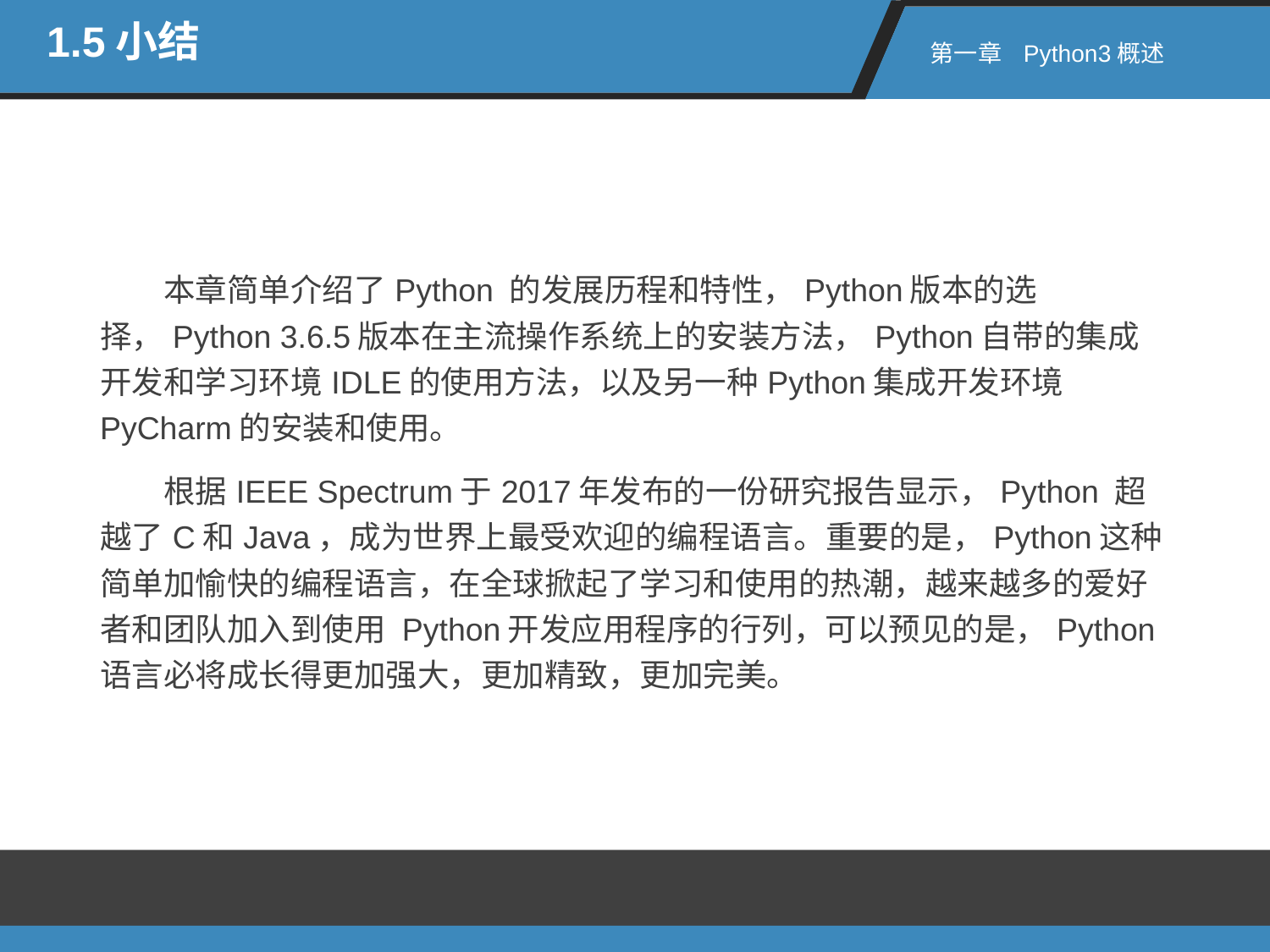

1.5小结
第一章   Python3概述
本章简单介绍了Python 的发展历程和特性，Python版本的选择，Python 3.6.5版本在主流操作系统上的安装方法，Python自带的集成开发和学习环境IDLE的使用方法，以及另一种Python集成开发环境PyCharm的安装和使用。
根据IEEE Spectrum于2017年发布的一份研究报告显示，Python 超越了C和Java，成为世界上最受欢迎的编程语言。重要的是，Python这种简单加愉快的编程语言，在全球掀起了学习和使用的热潮，越来越多的爱好者和团队加入到使用 Python开发应用程序的行列，可以预见的是，Python语言必将成长得更加强大，更加精致，更加完美。